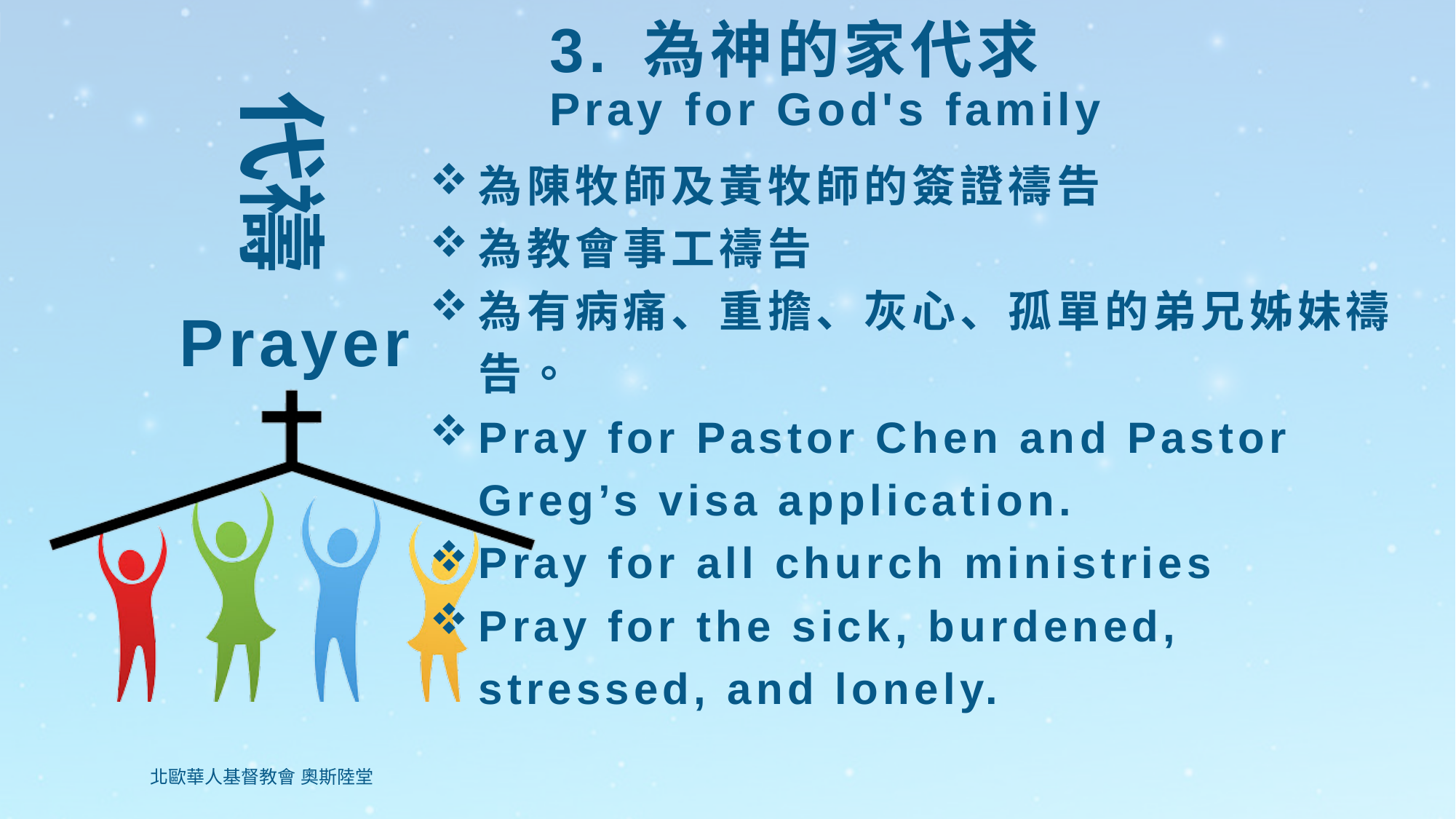

# 3. 為神的家代求 Pray for God's family
為陳牧師及黃牧師的簽證禱告
為教會事工禱告
為有病痛、重擔、灰心、孤單的弟兄姊妹禱告。
Pray for Pastor Chen and Pastor Greg’s visa application.
Pray for all church ministries
Pray for the sick, burdened, stressed, and lonely.

Prayer
北歐華人基督教會 奧斯陸堂